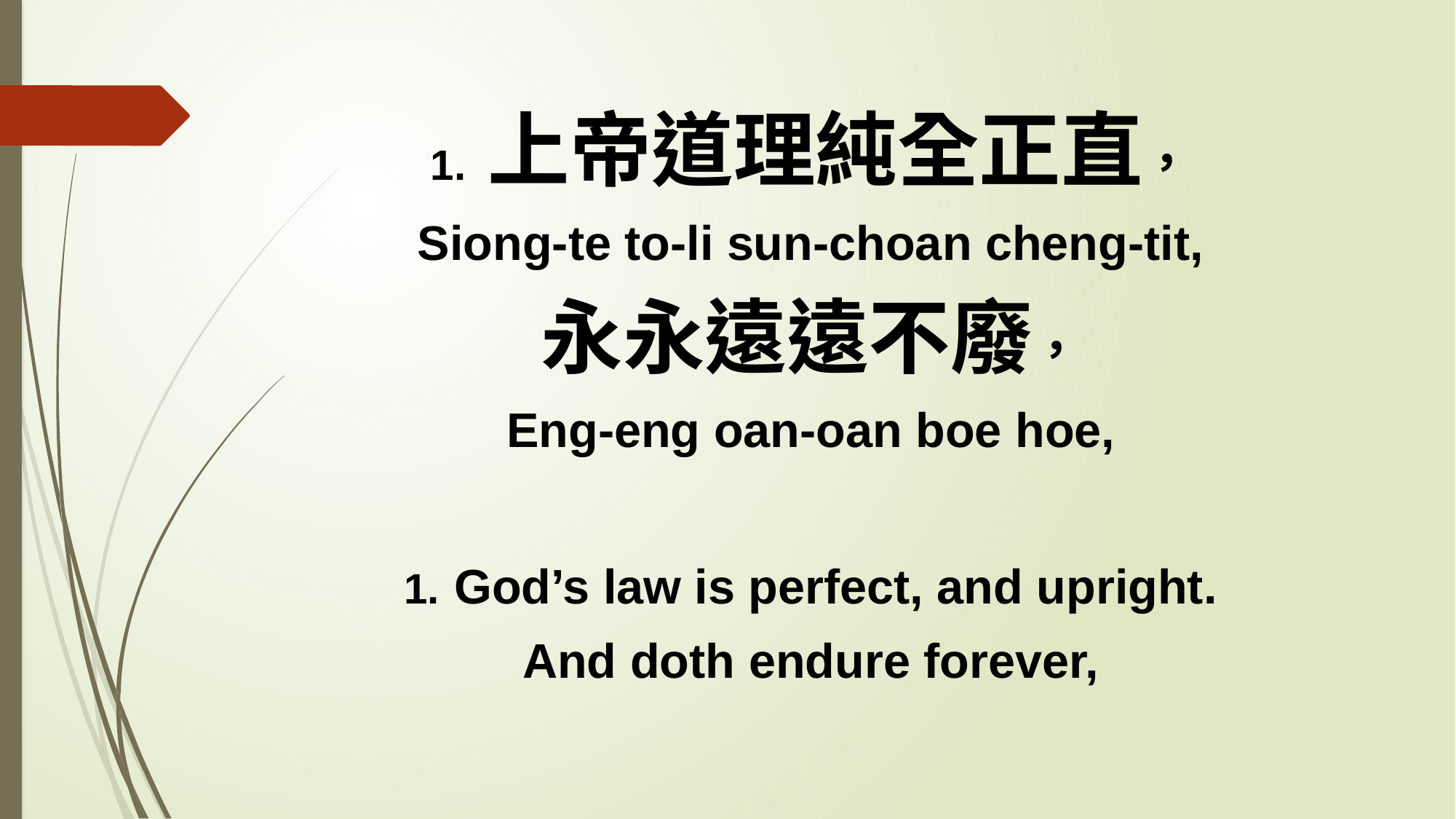

1. 上帝道理純全正直，
Siong-te to-li sun-choan cheng-tit,
永永遠遠不廢，
Eng-eng oan-oan boe hoe,

1. God’s law is perfect, and upright.
And doth endure forever,